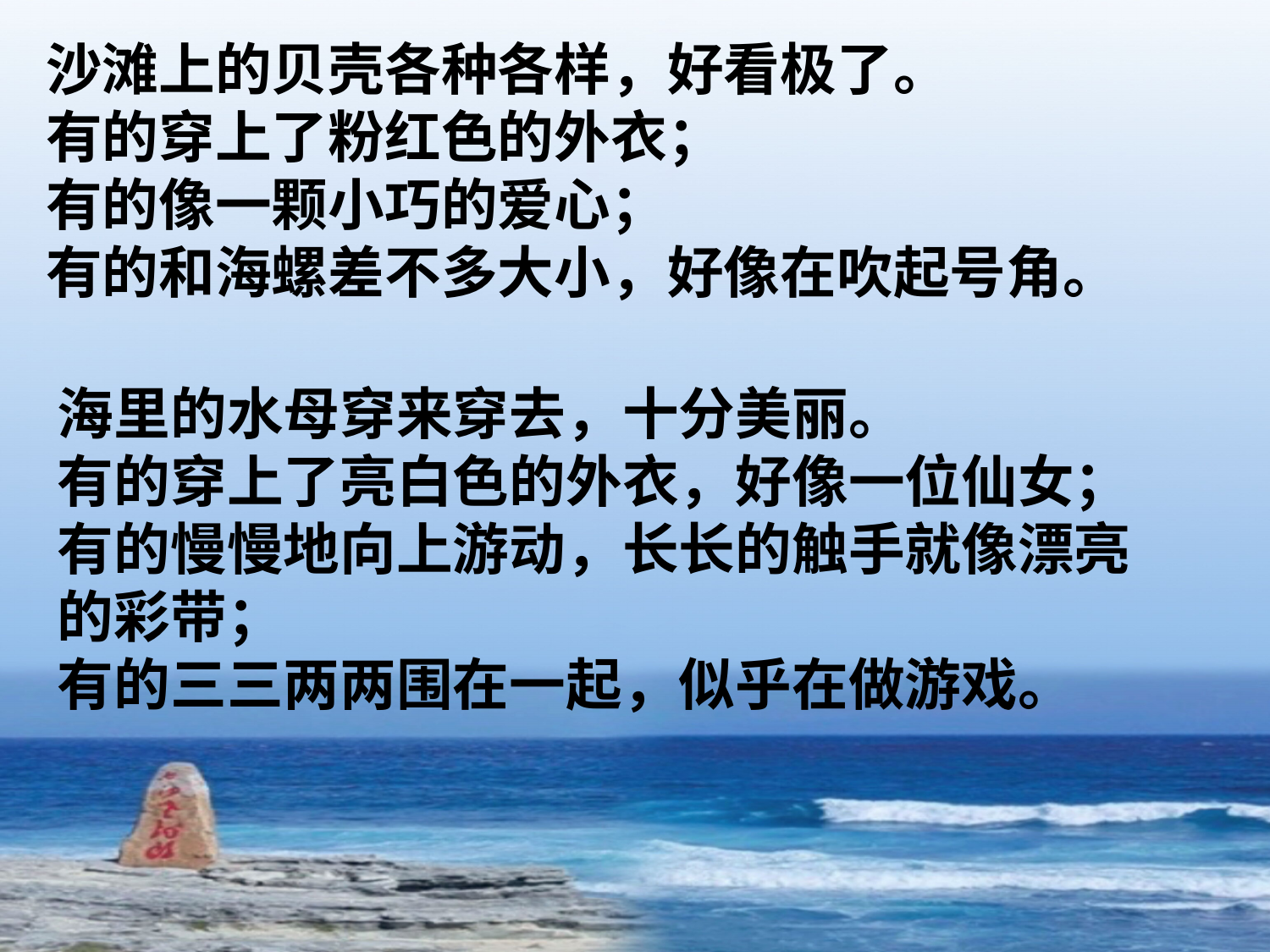

沙滩上的贝壳各种各样，好看极了。
有的穿上了粉红色的外衣；
有的像一颗小巧的爱心；
有的和海螺差不多大小，好像在吹起号角。
海里的水母穿来穿去，十分美丽。
有的穿上了亮白色的外衣，好像一位仙女；
有的慢慢地向上游动，长长的触手就像漂亮的彩带；
有的三三两两围在一起，似乎在做游戏。